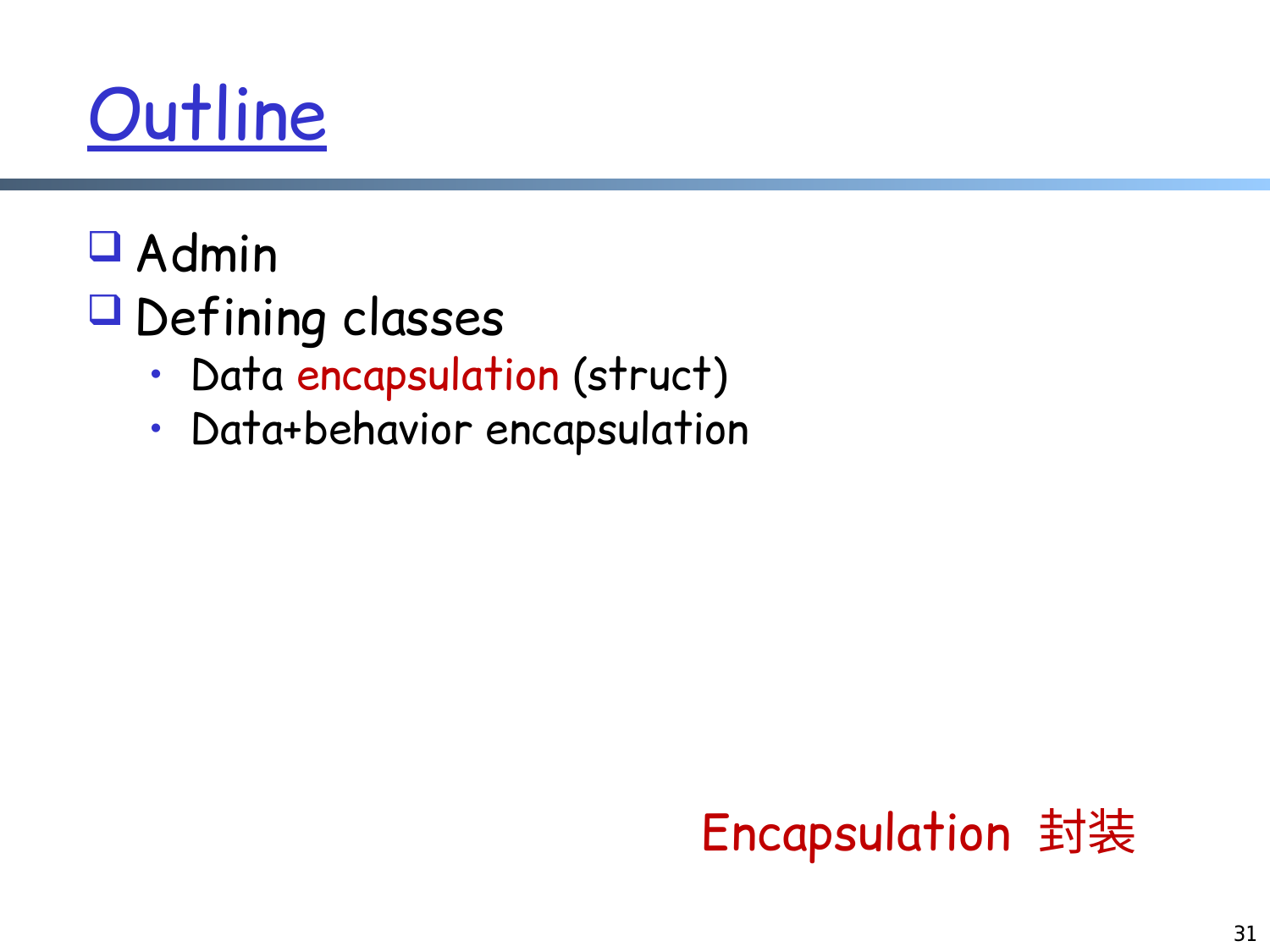

# Outline
Admin
Defining classes
Data encapsulation (struct)
Data+behavior encapsulation

Encapsulation 封装
31